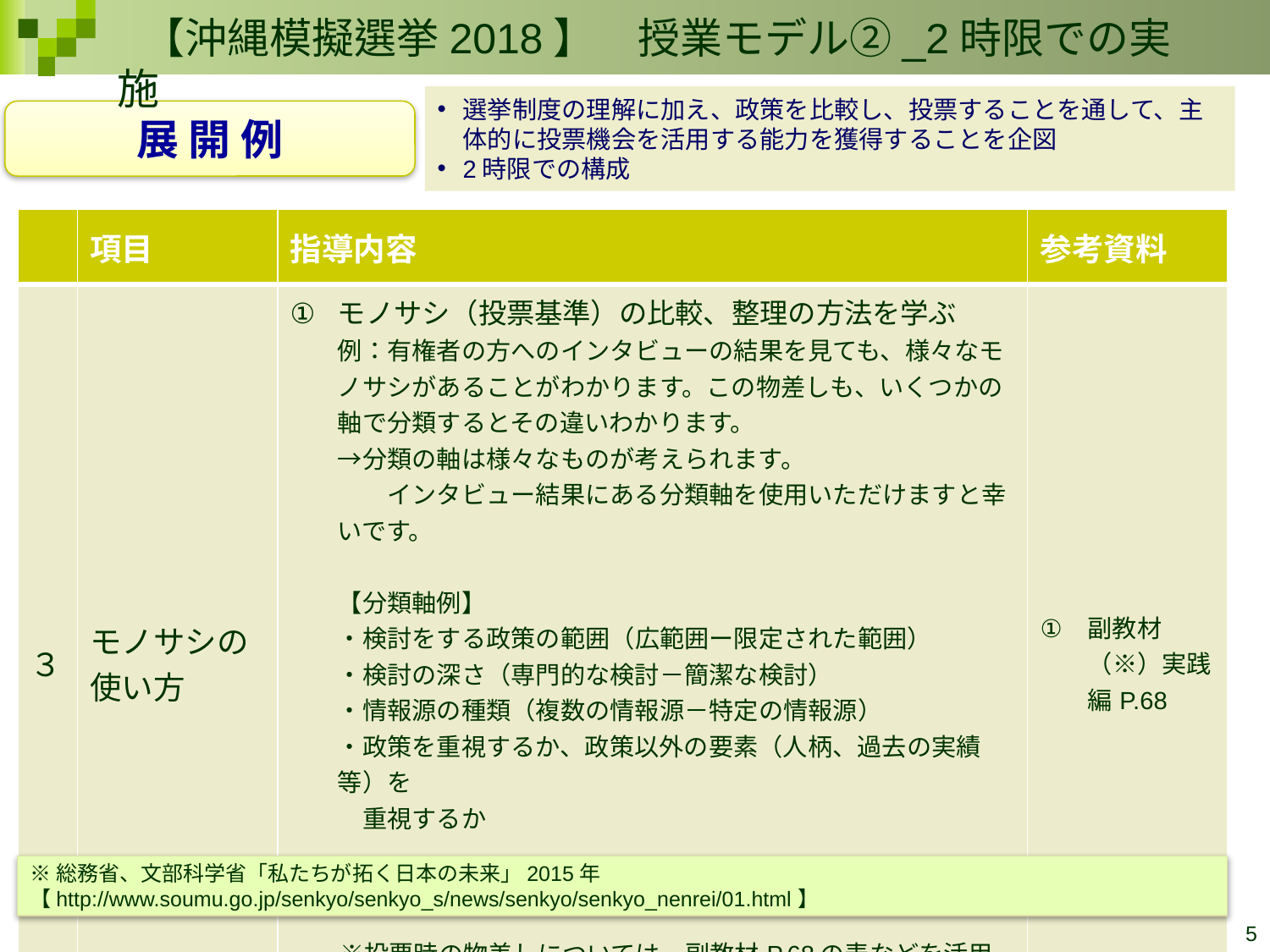

【沖縄模擬選挙2018】　授業モデル②_2時限での実施
選挙制度の理解に加え、政策を比較し、投票することを通して、主体的に投票機会を活用する能力を獲得することを企図
2時限での構成
展 開 例
|  | 項目 | 指導内容 | 参考資料 |
| --- | --- | --- | --- |
| ３ | モノサシの使い方 | モノサシ（投票基準）の比較、整理の方法を学ぶ 例：有権者の方へのインタビューの結果を見ても、様々なモノサシがあることがわかります。この物差しも、いくつかの軸で分類するとその違いわかります。 →分類の軸は様々なものが考えられます。 　　インタビュー結果にある分類軸を使用いただけますと幸いです。 【分類軸例】 ・検討をする政策の範囲（広範囲ー限定された範囲） ・検討の深さ（専門的な検討－簡潔な検討） ・情報源の種類（複数の情報源－特定の情報源） ・政策を重視するか、政策以外の要素（人柄、過去の実績等）を 　重視するか 　　　　　　　　　　　　　　　　　　　　　　　　　　　　　　　　　　　　　　　等 　　※投票時の物差しについては、副教材P.68の表などを活用することも考えられます | 副教材（※）実践編P.68 |
※総務省、文部科学省「私たちが拓く日本の未来」2015年
【http://www.soumu.go.jp/senkyo/senkyo_s/news/senkyo/senkyo_nenrei/01.html】
5